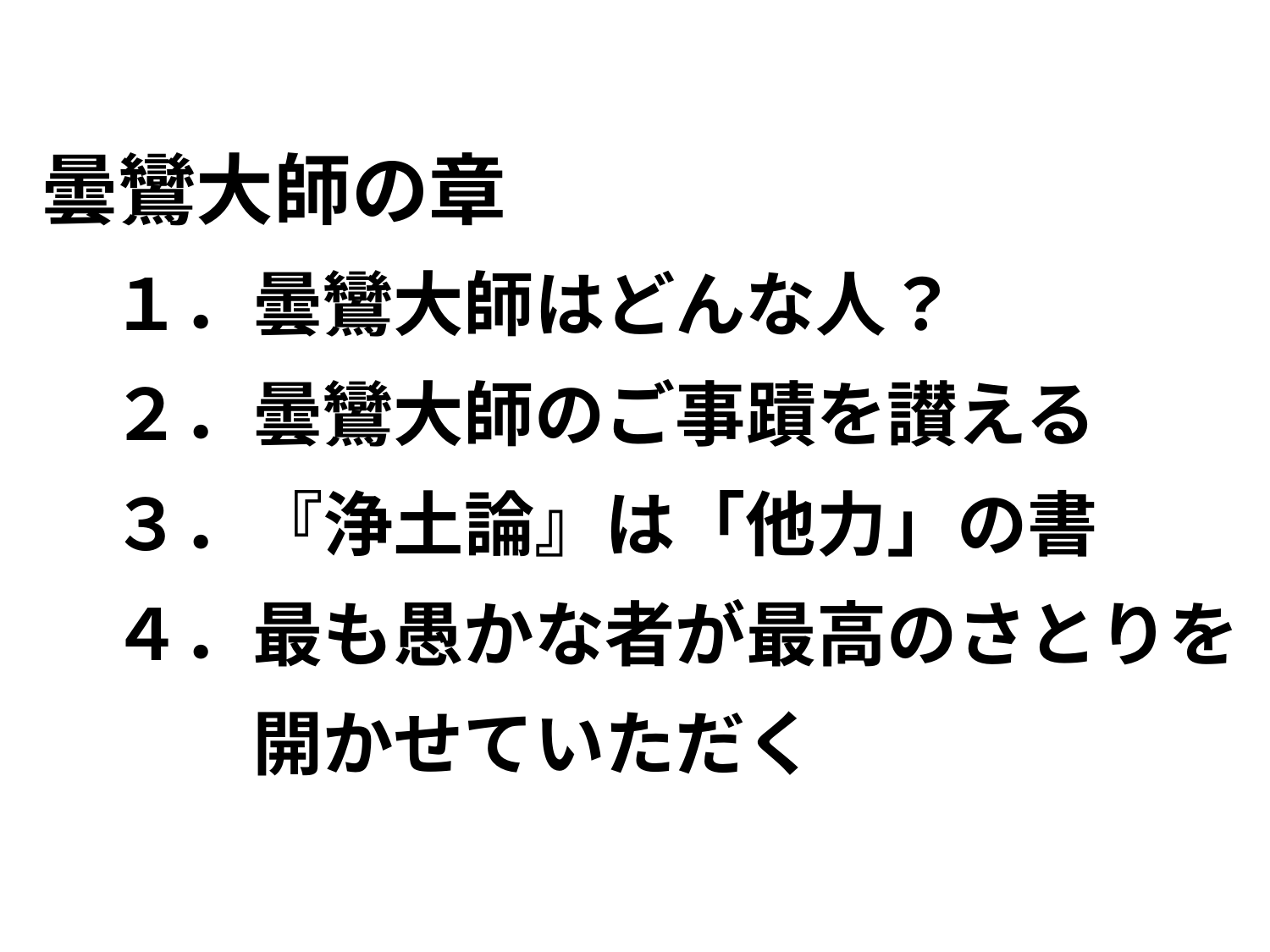

曇鸞大師の章
　１．曇鸞大師はどんな人？
　２．曇鸞大師のご事蹟を讃える
　３．『浄土論』は「他力」の書
　４．最も愚かな者が最高のさとりを
　　　開かせていただく